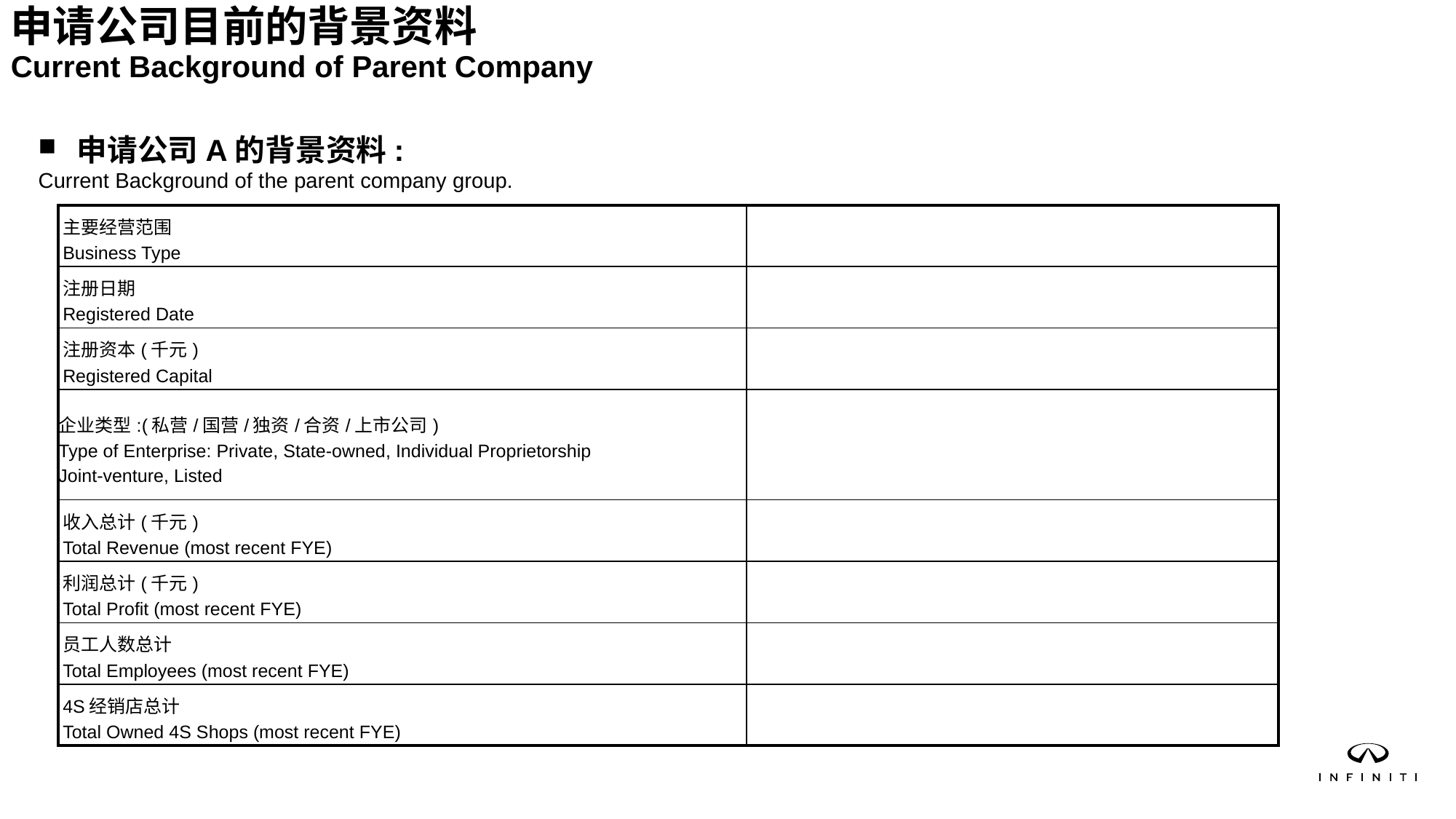

申请公司目前的背景资料
Current Background of Parent Company
 申请公司A的背景资料:
Current Background of the parent company group.
| 主要经营范围 Business Type |  |
| --- | --- |
| 注册日期 Registered Date |  |
| 注册资本(千元) Registered Capital |  |
| 企业类型:(私营/国营/独资/合资/上市公司) Type of Enterprise: Private, State-owned, Individual Proprietorship Joint-venture, Listed |  |
| 收入总计(千元) Total Revenue (most recent FYE) |  |
| 利润总计(千元) Total Profit (most recent FYE) |  |
| 员工人数总计 Total Employees (most recent FYE) |  |
| 4S经销店总计 Total Owned 4S Shops (most recent FYE) |  |